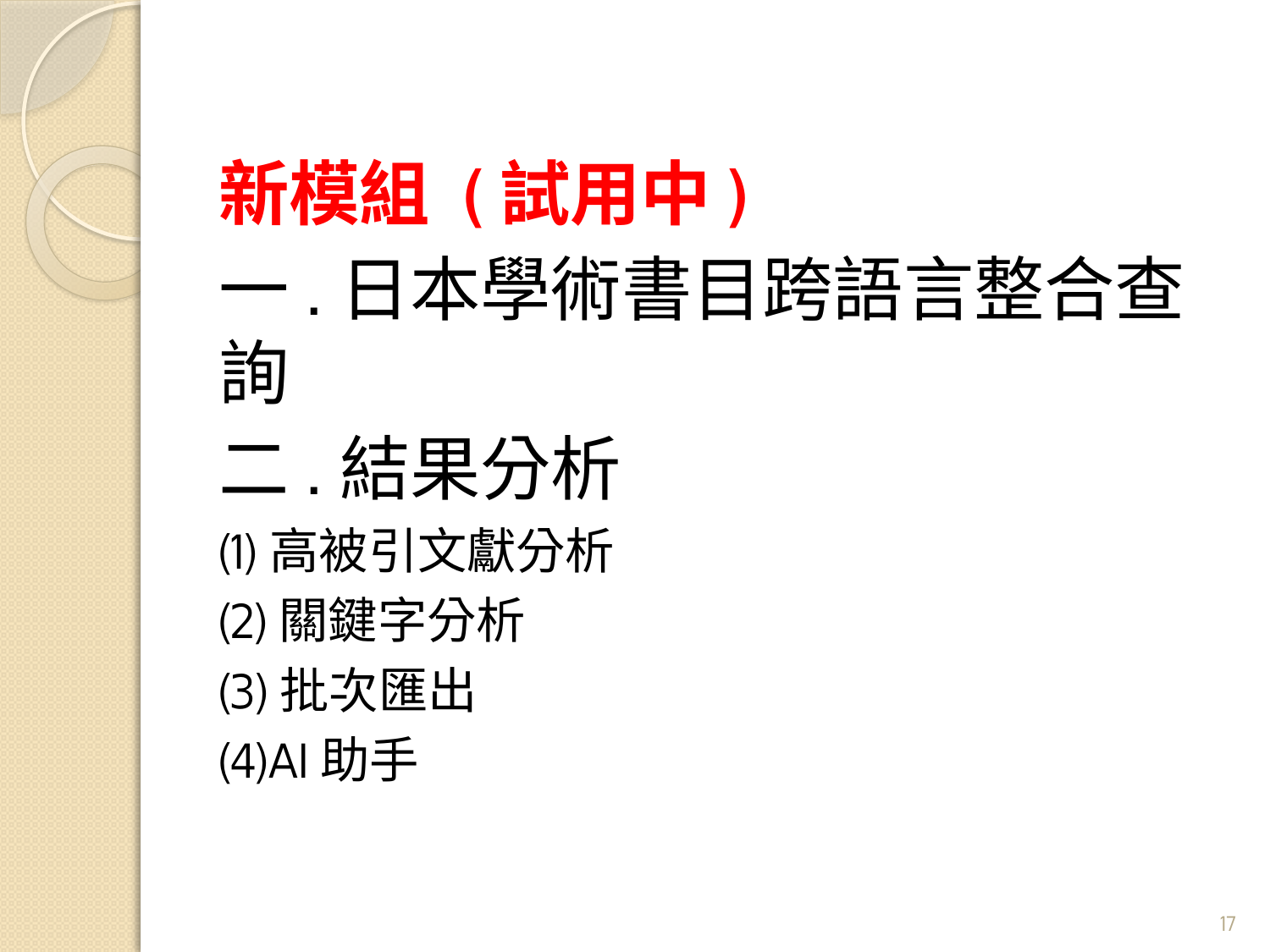

新模組 (試用中)
一.日本學術書目跨語言整合查詢
二.結果分析
(1)高被引文獻分析
(2)關鍵字分析
(3)批次匯出
(4)AI助手
17